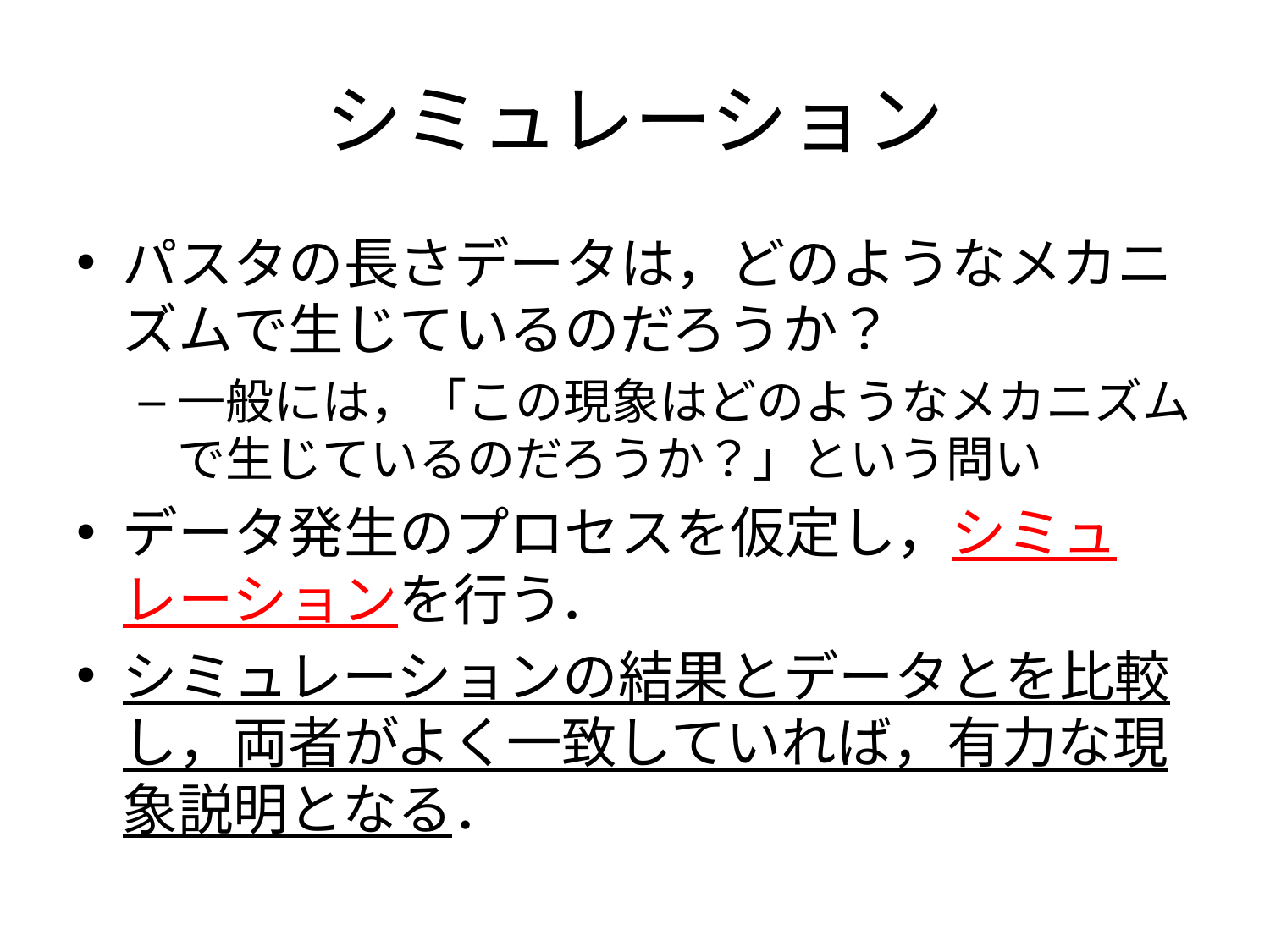

# シミュレーション
パスタの長さデータは，どのようなメカニズムで生じているのだろうか？
一般には，「この現象はどのようなメカニズムで生じているのだろうか？」という問い
データ発生のプロセスを仮定し，シミュレーションを行う．
シミュレーションの結果とデータとを比較し，両者がよく一致していれば，有力な現象説明となる．